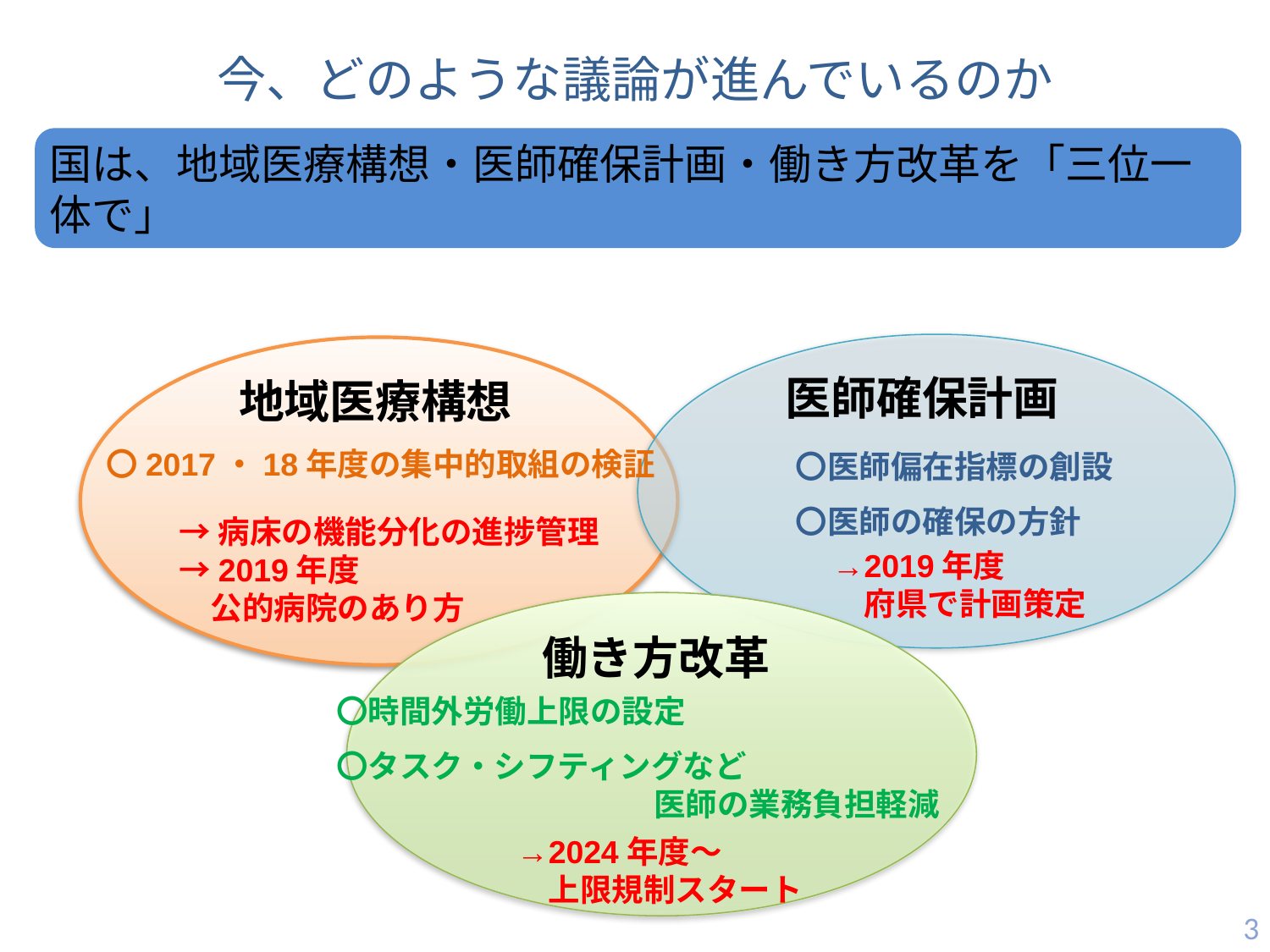

今、どのような議論が進んでいるのか
国は、地域医療構想・医師確保計画・働き方改革を「三位一体で」

医師確保計画
地域医療構想
〇2017・18年度の集中的取組の検証

〇医師偏在指標の創設

〇医師の確保の方針
→病床の機能分化の進捗管理→2019年度
　公的病院のあり方
→2019年度
　府県で計画策定

働き方改革
〇時間外労働上限の設定

〇タスク・シフティングなど
　　　　　　　　　　医師の業務負担軽減
→2024年度～
　上限規制スタート
3